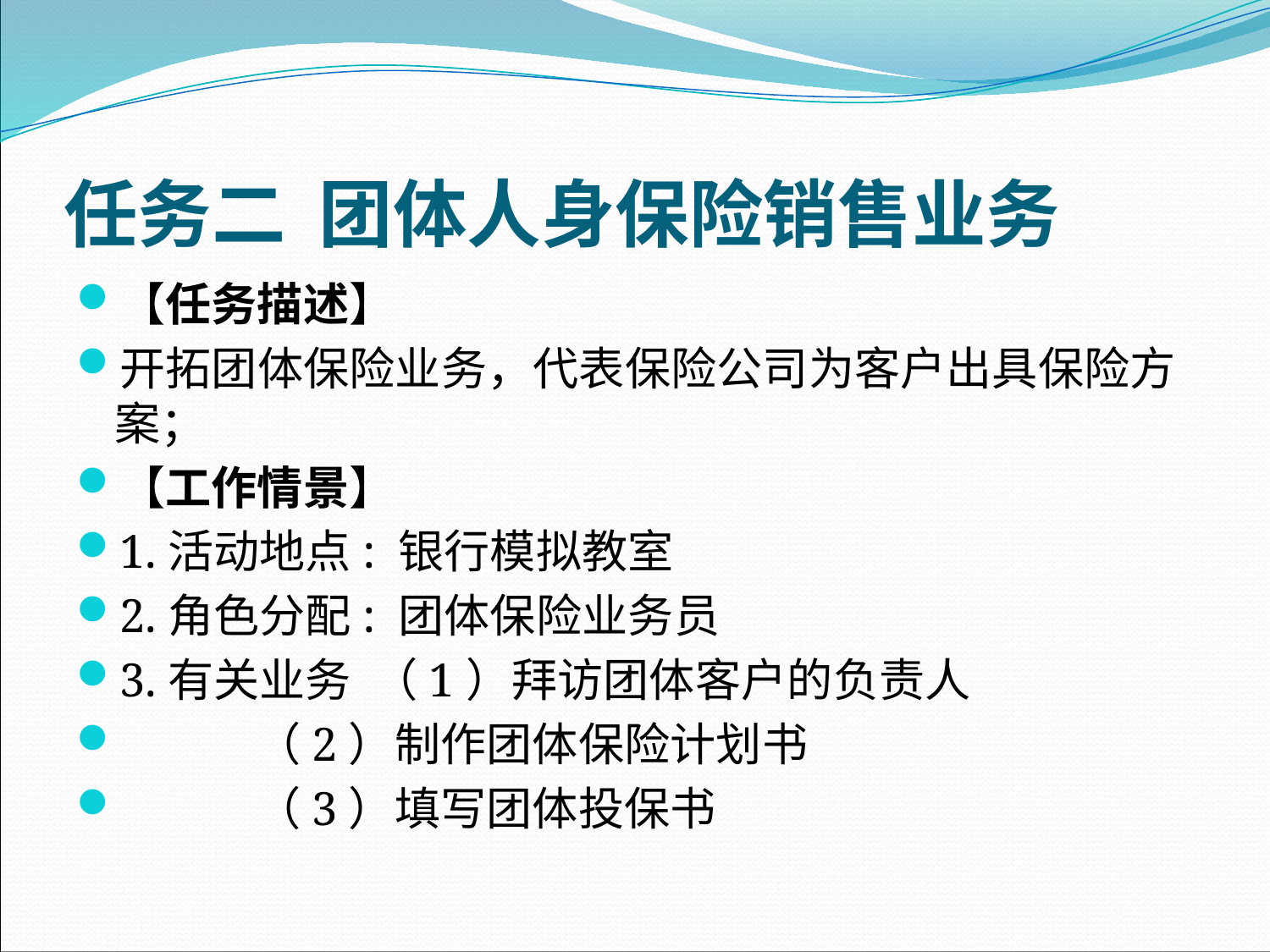

# 任务二  团体人身保险销售业务
【任务描述】
开拓团体保险业务，代表保险公司为客户出具保险方案；
【工作情景】
1.活动地点: 银行模拟教室
2.角色分配: 团体保险业务员
3.有关业务  （1）拜访团体客户的负责人
            （2）制作团体保险计划书
            （3）填写团体投保书